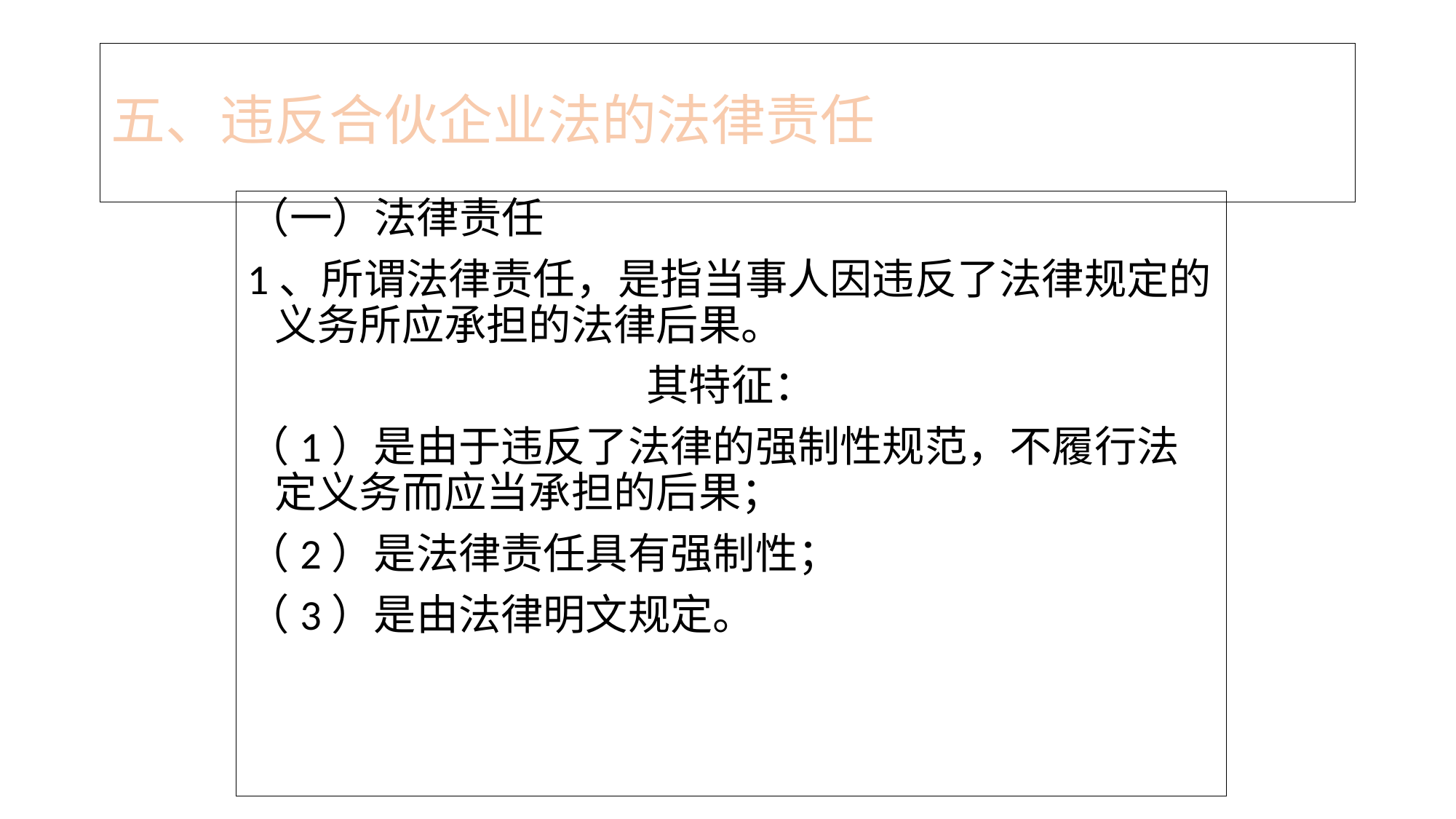

# 五、违反合伙企业法的法律责任
（一）法律责任
1、所谓法律责任，是指当事人因违反了法律规定的义务所应承担的法律后果。
其特征：
（1）是由于违反了法律的强制性规范，不履行法定义务而应当承担的后果；
（2）是法律责任具有强制性；
（3）是由法律明文规定。